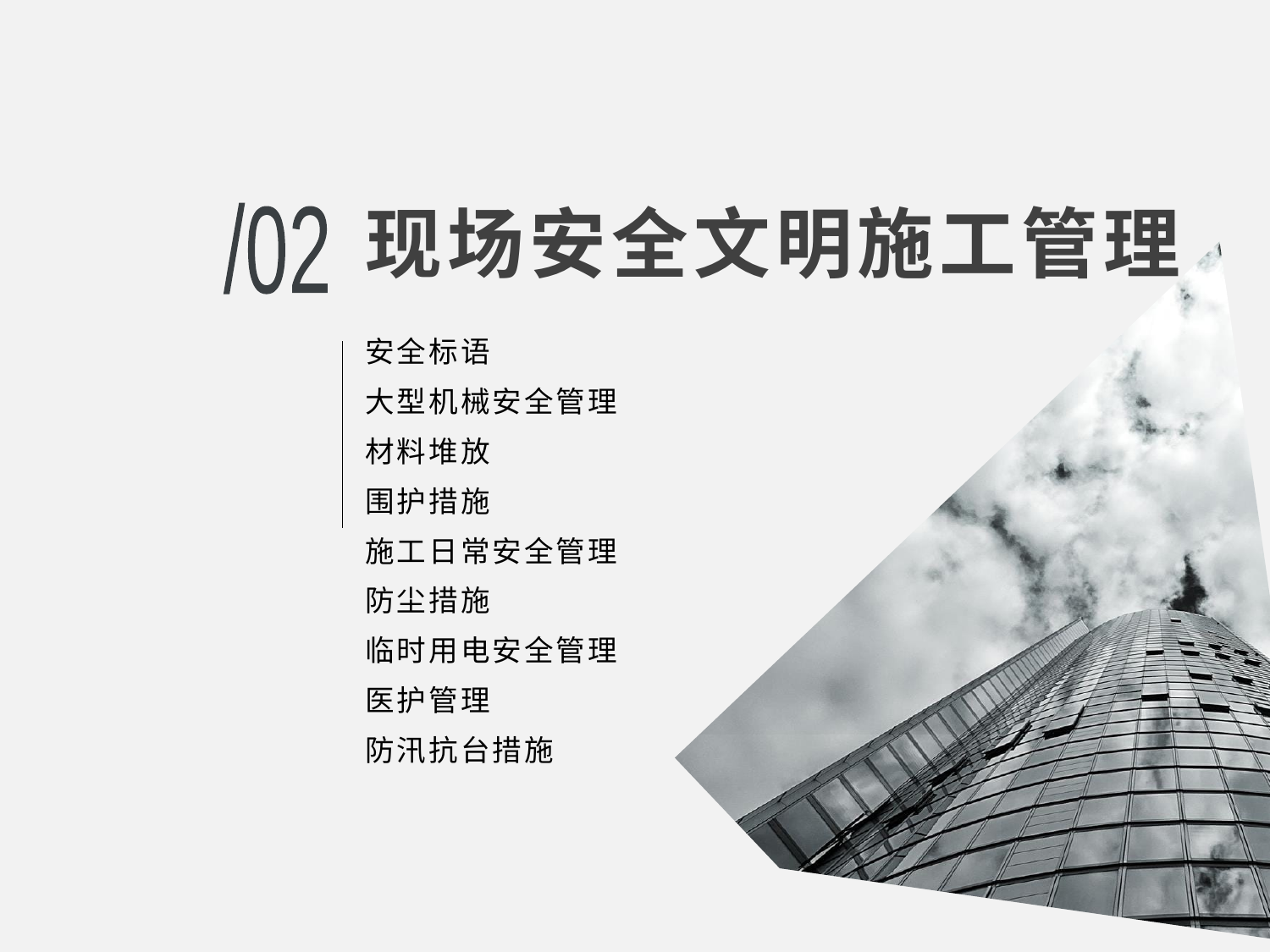

# 现场安全文明施工管理
/02
安全标语
大型机械安全管理
材料堆放
围护措施
施工日常安全管理
防尘措施
临时用电安全管理
医护管理
防汛抗台措施